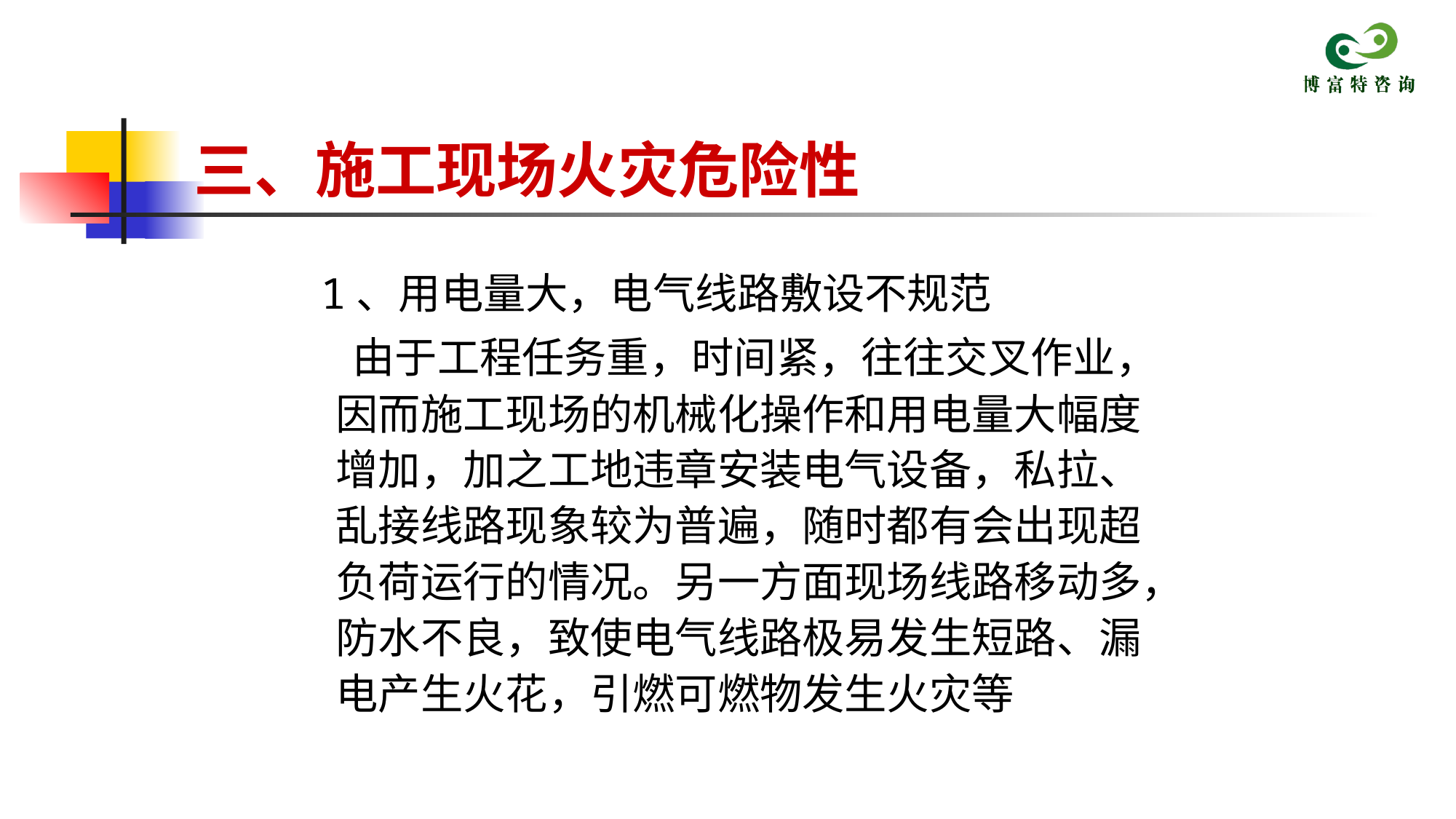

# 三、施工现场火灾危险性
 1、用电量大，电气线路敷设不规范
     由于工程任务重，时间紧，往往交叉作业，因而施工现场的机械化操作和用电量大幅度增加，加之工地违章安装电气设备，私拉、乱接线路现象较为普遍，随时都有会出现超负荷运行的情况。另一方面现场线路移动多，防水不良，致使电气线路极易发生短路、漏电产生火花，引燃可燃物发生火灾等